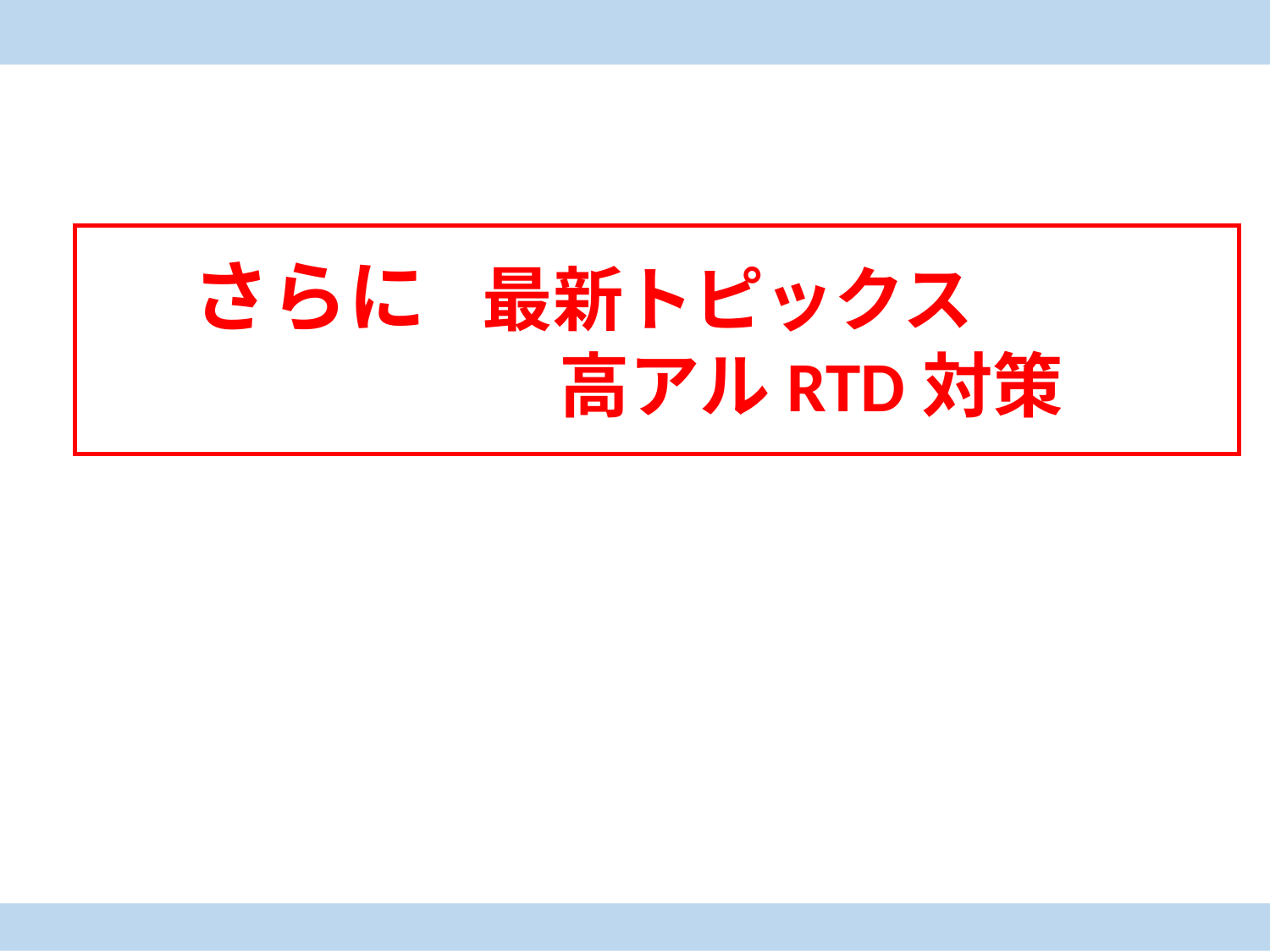

さらに　最新トピックス
　　　　　　高アルRTD対策

### Chart

| Category |
|---|